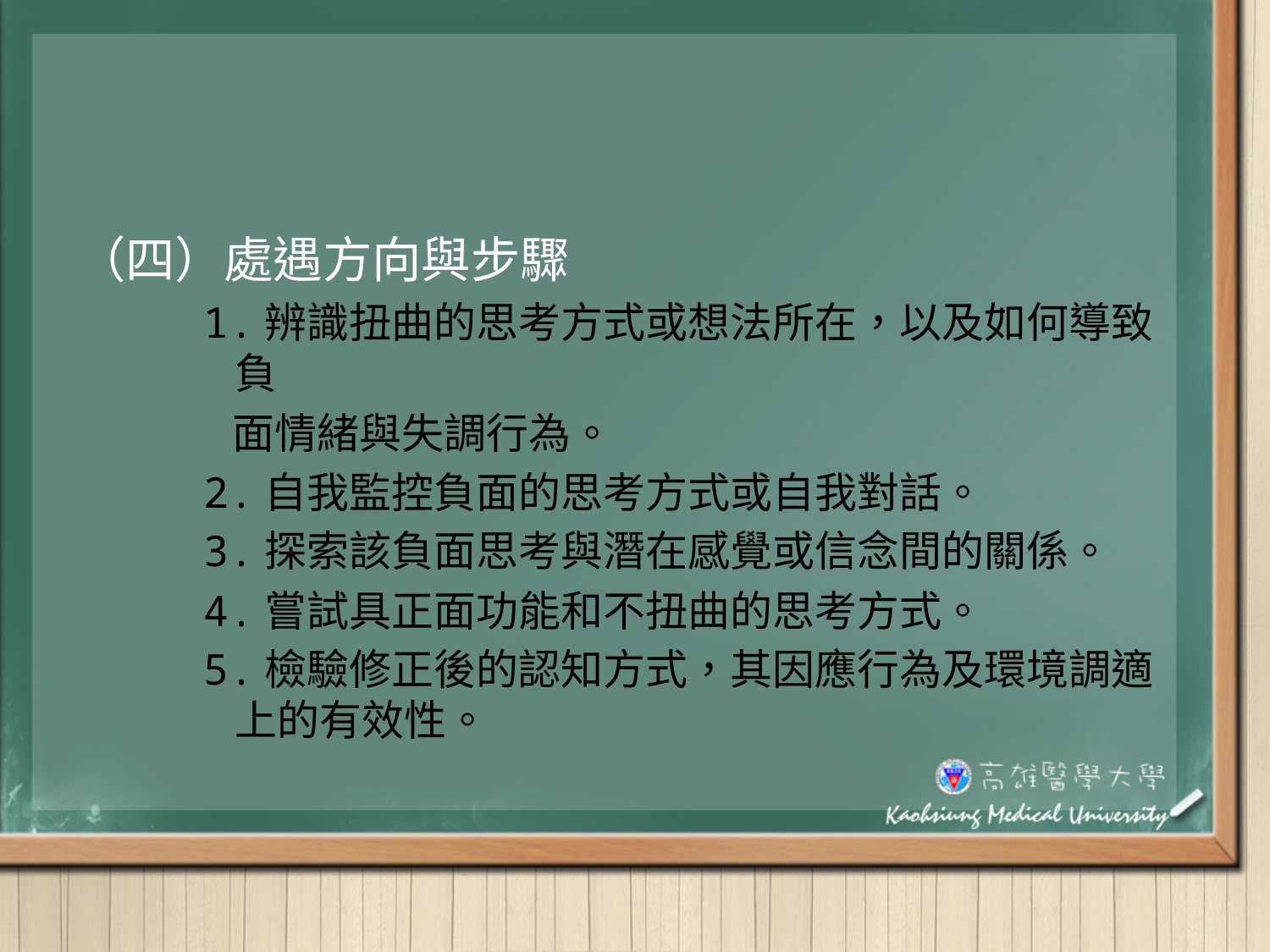

#
（四）處遇方向與步驟
1.辨識扭曲的思考方式或想法所在，以及如何導致負
  面情緒與失調行為。
2.自我監控負面的思考方式或自我對話。
3.探索該負面思考與潛在感覺或信念間的關係。
4.嘗試具正面功能和不扭曲的思考方式。
5.檢驗修正後的認知方式，其因應行為及環境調適上的有效性。